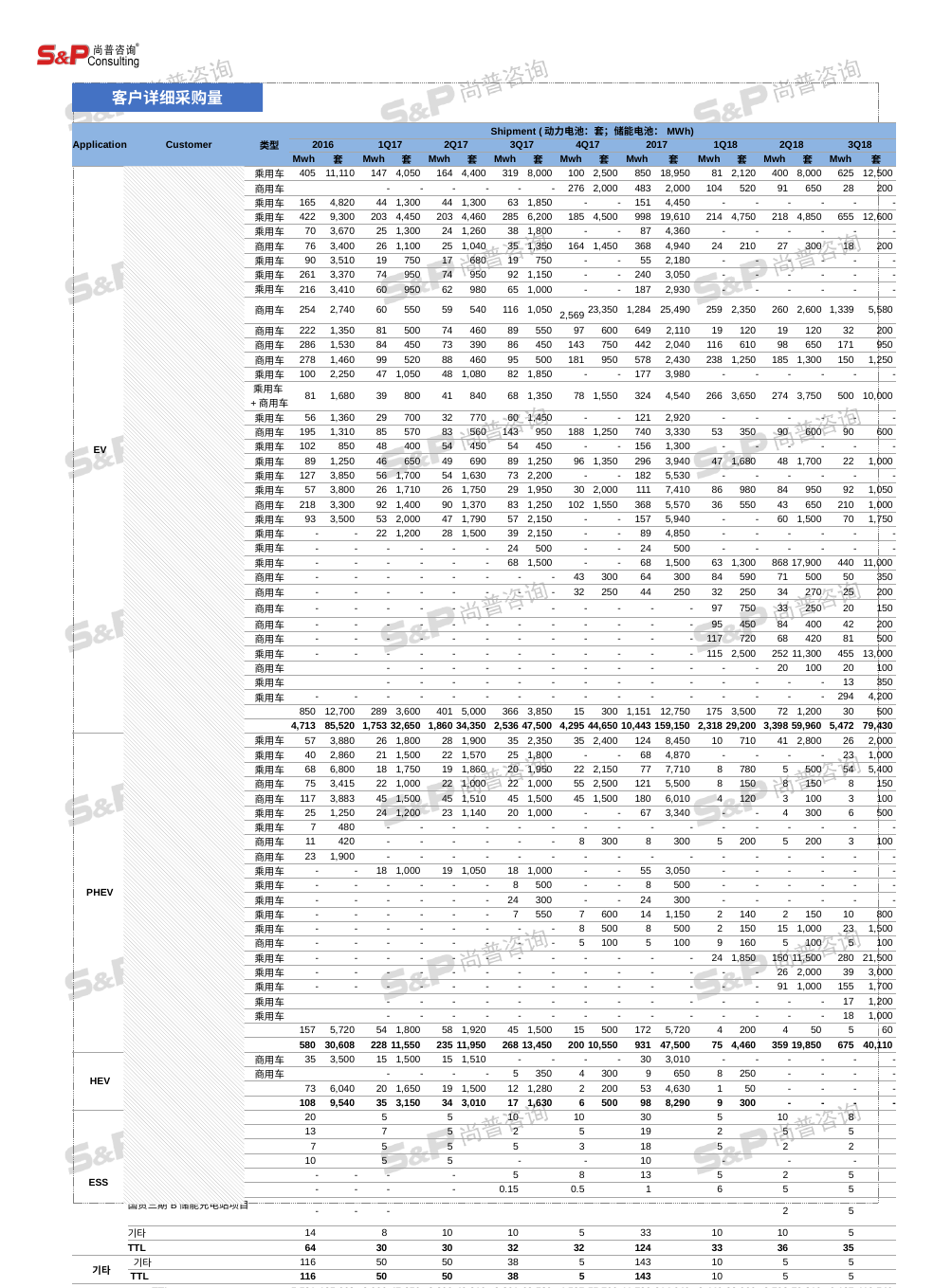

客户详细采购量
| Application | Customer | 类型 | Shipment (动力电池：套；储能电池：MWh) |  |  |  |  |  |  |  |  |  |  |  |  |  |  |  |  |  |
| --- | --- | --- | --- | --- | --- | --- | --- | --- | --- | --- | --- | --- | --- | --- | --- | --- | --- | --- | --- | --- |
|  |  |  | 2016 |  | 1Q17 |  | 2Q17 |  | 3Q17 |  | 4Q17 |  | 2017 |  | 1Q18 |  | 2Q18 |  | 3Q18 |  |
|  |  |  | Mwh | 套 | Mwh | 套 | Mwh | 套 | Mwh | 套 | Mwh | 套 | Mwh | 套 | Mwh | 套 | Mwh | 套 | Mwh | 套 |
| EV | BAIC | 乘用车 | 405 | 11,110 | 147 | 4,050 | 164 | 4,400 | 319 | 8,000 | 100 | 2,500 | 850 | 18,950 | 81 | 2,120 | 400 | 8,000 | 625 | 12,500 |
|  | FOTON | 商用车 |  |  | - | - | - | - | - | - | 276 | 2,000 | 483 | 2,000 | 104 | 520 | 91 | 650 | 28 | 200 |
|  | FAW | 乘用车 | 165 | 4,820 | 44 | 1,300 | 44 | 1,300 | 63 | 1,850 | - | - | 151 | 4,450 | - | - | - | - | - | - |
|  | Geely-EMGRAND | 乘用车 | 422 | 9,300 | 203 | 4,450 | 203 | 4,460 | 285 | 6,200 | 185 | 4,500 | 998 | 19,610 | 214 | 4,750 | 218 | 4,850 | 655 | 12,600 |
|  | JAC | 乘用车 | 70 | 3,670 | 25 | 1,300 | 24 | 1,260 | 38 | 1,800 | - | - | 87 | 4,360 | - | - | - | - | - | - |
|  | JMC | 商用车 | 76 | 3,400 | 26 | 1,100 | 25 | 1,040 | 35 | 1,350 | 164 | 1,450 | 368 | 4,940 | 24 | 210 | 27 | 300 | 18 | 200 |
|  | DPCA | 乘用车 | 90 | 3,510 | 19 | 750 | 17 | 680 | 19 | 750 | - | - | 55 | 2,180 | - | - | - | - | - | - |
|  | SOUEAST | 乘用车 | 261 | 3,370 | 74 | 950 | 74 | 950 | 92 | 1,150 | - | - | 240 | 3,050 | - | - | - | - | - | - |
|  | DF-CITROEN | 乘用车 | 216 | 3,410 | 60 | 950 | 62 | 980 | 65 | 1,000 | - | - | 187 | 2,930 | - | - | - | - | - | - |
|  | YUTONG | 商用车 | 254 | 2,740 | 60 | 550 | 59 | 540 | 116 | 1,050 | 2,569 | 23,350 | 1,284 | 25,490 | 259 | 2,350 | 260 | 2,600 | 1,339 | 5,580 |
|  | HIGER | 商用车 | 222 | 1,350 | 81 | 500 | 74 | 460 | 89 | 550 | 97 | 600 | 649 | 2,110 | 19 | 120 | 19 | 120 | 32 | 200 |
|  | Skywell | 商用车 | 286 | 1,530 | 84 | 450 | 73 | 390 | 86 | 450 | 143 | 750 | 442 | 2,040 | 116 | 610 | 98 | 650 | 171 | 950 |
|  | King Long | 商用车 | 278 | 1,460 | 99 | 520 | 88 | 460 | 95 | 500 | 181 | 950 | 578 | 2,430 | 238 | 1,250 | 185 | 1,300 | 150 | 1,250 |
|  | FAW-WOLKSWAGEN | 乘用车 | 100 | 2,250 | 47 | 1,050 | 48 | 1,080 | 82 | 1,850 | - | - | 177 | 3,980 | - | - | - | - | - | - |
|  | DFAC | 乘用车+商用车 | 81 | 1,680 | 39 | 800 | 41 | 840 | 68 | 1,350 | 78 | 1,550 | 324 | 4,540 | 266 | 3,650 | 274 | 3,750 | 500 | 10,000 |
|  | DF-RENAULT | 乘用车 | 56 | 1,360 | 29 | 700 | 32 | 770 | 60 | 1,450 | - | - | 121 | 2,920 | - | - | - | - | - | - |
|  | ZHONGTONG | 商用车 | 195 | 1,310 | 85 | 570 | 83 | 560 | 143 | 950 | 188 | 1,250 | 740 | 3,330 | 53 | 350 | 90 | 600 | 90 | 600 |
|  | SAIC-MAXUS | 乘用车 | 102 | 850 | 48 | 400 | 54 | 450 | 54 | 450 | - | - | 156 | 1,300 | - | - | - | - | - | - |
|  | Great Wall | 乘用车 | 89 | 1,250 | 46 | 650 | 49 | 690 | 89 | 1,250 | 96 | 1,350 | 296 | 3,940 | 47 | 1,680 | 48 | 1,700 | 22 | 1,000 |
|  | Brilliance BMW | 乘用车 | 127 | 3,850 | 56 | 1,700 | 54 | 1,630 | 73 | 2,200 | - | - | 182 | 5,530 | - | - | - | - | - | - |
|  | SGMW | 乘用车 | 57 | 3,800 | 26 | 1,710 | 26 | 1,750 | 29 | 1,950 | 30 | 2,000 | 111 | 7,410 | 86 | 980 | 84 | 950 | 92 | 1,050 |
|  | CRRC | 商用车 | 218 | 3,300 | 92 | 1,400 | 90 | 1,370 | 83 | 1,250 | 102 | 1,550 | 368 | 5,570 | 36 | 550 | 43 | 650 | 210 | 1,000 |
|  | CHANGAN | 乘用车 | 93 | 3,500 | 53 | 2,000 | 47 | 1,790 | 57 | 2,150 | - | - | 157 | 5,940 | - | - | 60 | 1,500 | 70 | 1,750 |
|  | svw-volkswagen | 乘用车 | - | - | 22 | 1,200 | 28 | 1,500 | 39 | 2,150 | - | - | 89 | 4,850 | - | - | - | - | - | - |
|  | GAC | 乘用车 | - | - | - | - | - | - | 24 | 500 | - | - | 24 | 500 | - | - | - | - | - | - |
|  | ROEWE | 乘用车 | - | - | - | - | - | - | 68 | 1,500 | - | - | 68 | 1,500 | 63 | 1,300 | 868 | 17,900 | 440 | 11,000 |
|  | Yangzhou Yaxing | 商用车 | - | - | - | - | - | - | - | - | 43 | 300 | 64 | 300 | 84 | 590 | 71 | 500 | 50 | 350 |
|  | Sunlong | 商用车 | - | - | - | - | - | - | - | - | 32 | 250 | 44 | 250 | 32 | 250 | 34 | 270 | 25 | 200 |
|  | ANKAI | 商用车 | - | - | - | - | - | - | - | - | - | - | - | - | 97 | 750 | 33 | 250 | 20 | 150 |
|  | SUNWIN | 商用车 | - | - | - | - | - | - | - | - | - | - | - | - | 95 | 450 | 84 | 400 | 42 | 200 |
|  | cddayun | 商用车 | - | - | - | - | - | - | - | - | - | - | - | - | 117 | 720 | 68 | 420 | 81 | 500 |
|  | Chery | 乘用车 | - | - | - | - | - | - | - | - | - | - | - | - | 115 | 2,500 | 252 | 11,300 | 455 | 13,000 |
|  | changjiangev | 商用车 |  |  | - | - | - | - | - | - | - | - | - | - | - | - | 20 | 100 | 20 | 100 |
|  | Nissan | 乘用车 |  |  | - | - | - | - | - | - | - | - | - | - | - | - | - | - | 13 | 350 |
|  | NIO | 乘用车 | - | - | - | - | - | - | - | - | - | - | - | - | - | - | - | - | 294 | 4,200 |
|  | 기타 |  | 850 | 12,700 | 289 | 3,600 | 401 | 5,000 | 366 | 3,850 | 15 | 300 | 1,151 | 12,750 | 175 | 3,500 | 72 | 1,200 | 30 | 500 |
|  | TTL |  | 4,713 | 85,520 | 1,753 | 32,650 | 1,860 | 34,350 | 2,536 | 47,500 | 4,295 | 44,650 | 10,443 | 159,150 | 2,318 | 29,200 | 3,398 | 59,960 | 5,472 | 79,430 |
| PHEV | Brilliance BMW | 乘用车 | 57 | 3,880 | 26 | 1,800 | 28 | 1,900 | 35 | 2,350 | 35 | 2,400 | 124 | 8,450 | 10 | 710 | 41 | 2,800 | 26 | 2,000 |
|  | volkswagen | 乘用车 | 40 | 2,860 | 21 | 1,500 | 22 | 1,570 | 25 | 1,800 | - | - | 68 | 4,870 | - | - | - | - | 23 | 1,000 |
|  | GEELY | 乘用车 | 68 | 6,800 | 18 | 1,750 | 19 | 1,860 | 20 | 1,950 | 22 | 2,150 | 77 | 7,710 | 8 | 780 | 5 | 500 | 54 | 5,400 |
|  | YUTONG | 商用车 | 75 | 3,415 | 22 | 1,000 | 22 | 1,000 | 22 | 1,000 | 55 | 2,500 | 121 | 5,500 | 8 | 150 | 8 | 150 | 8 | 150 |
|  | CRRC | 商用车 | 117 | 3,883 | 45 | 1,500 | 45 | 1,510 | 45 | 1,500 | 45 | 1,500 | 180 | 6,010 | 4 | 120 | 3 | 100 | 3 | 100 |
|  | CHANGAN | 乘用车 | 25 | 1,250 | 24 | 1,200 | 23 | 1,140 | 20 | 1,000 | - | - | 67 | 3,340 | - | - | 4 | 300 | 6 | 500 |
|  | DONGYU | 乘用车 | 7 | 480 | - | - | - | - | - | - | - | - | - | - | - | - | - | - | - | - |
|  | King Lon | 商用车 | 11 | 420 | - | - | - | - | - | - | 8 | 300 | 8 | 300 | 5 | 200 | 5 | 200 | 3 | 100 |
|  | HIGER | 商用车 | 23 | 1,900 | - | - | - | - | - | - | - | - | - | - | - | - | - | - | - | - |
|  | SAIC-GM | 乘用车 | - | - | 18 | 1,000 | 19 | 1,050 | 18 | 1,000 | - | - | 55 | 3,050 | - | - | - | - | - | - |
|  | BAIC | 乘用车 | - | - | - | - | - | - | 8 | 500 | - | - | 8 | 500 | - | - | - | - | - | - |
|  | DF-CITROEN | 乘用车 | - | - | - | - | - | - | 24 | 300 | - | - | 24 | 300 | - | - | - | - | - | - |
|  | MTSUBISHI | 乘用车 | - | - | - | - | - | - | 7 | 550 | 7 | 600 | 14 | 1,150 | 2 | 140 | 2 | 150 | 10 | 800 |
|  | Great Wall | 乘用车 | - | - | - | - | - | - | - | - | 8 | 500 | 8 | 500 | 2 | 150 | 15 | 1,000 | 23 | 1,500 |
|  | Sunlong | 商用车 | - | - | - | - | - | - | - | - | 5 | 100 | 5 | 100 | 9 | 160 | 5 | 100 | 5 | 100 |
|  | ROEWE | 乘用车 | - | - | - | - | - | - | - | - | - | - | - | - | 24 | 1,850 | 150 | 11,500 | 280 | 21,500 |
|  | Trump | 乘用车 | - | - | - | - | - | - | - | - | - | - | - | - | - | - | 26 | 2,000 | 39 | 3,000 |
|  | MG | 乘用车 | - | - | - | - | - | - | - | - | - | - | - | - | - | - | 91 | 1,000 | 155 | 1,700 |
|  | 奥迪A6L e-tron | 乘用车 |  |  | - | - | - | - | - | - | - | - | - | - | - | - | - | - | 17 | 1,200 |
|  | 通用 velite | 乘用车 |  |  | - | - | - | - | - | - | - | - | - | - | - | - | - | - | 18 | 1,000 |
|  | 기타 |  | 157 | 5,720 | 54 | 1,800 | 58 | 1,920 | 45 | 1,500 | 15 | 500 | 172 | 5,720 | 4 | 200 | 4 | 50 | 5 | 60 |
|  | TTL |  | 580 | 30,608 | 228 | 11,550 | 235 | 11,950 | 268 | 13,450 | 200 | 10,550 | 931 | 47,500 | 75 | 4,460 | 359 | 19,850 | 675 | 40,110 |
| HEV | SGMW | 商用车 | 35 | 3,500 | 15 | 1,500 | 15 | 1,510 | - | - | - | - | 30 | 3,010 | - | - | - | - | - | - |
|  | YUTONG | 商用车 |  |  | - | - | - | - | 5 | 350 | 4 | 300 | 9 | 650 | 8 | 250 | - | - | - | - |
|  | 기타 |  | 73 | 6,040 | 20 | 1,650 | 19 | 1,500 | 12 | 1,280 | 2 | 200 | 53 | 4,630 | 1 | 50 | - | - | - | - |
|  | TTL |  | 108 | 9,540 | 35 | 3,150 | 34 | 3,010 | 17 | 1,630 | 6 | 500 | 98 | 8,290 | 9 | 300 | - | - | - | - |
| ESS | State Grid |  | 20 |  | 5 |  | 5 |  | 10 |  | 10 |  | 30 |  | 5 |  | 10 |  | 8 |  |
|  | 格尔木光伏储能并网发电 |  | 13 |  | 7 |  | 5 |  | 2 |  | 5 |  | 19 |  | 2 |  | 5 |  | 5 |  |
|  | 青海德令哈光储电站 |  | 7 |  | 5 |  | 5 |  | 5 |  | 3 |  | 18 |  | 5 |  | 2 |  | 2 |  |
|  | 协鑫新能源2MW/4MWh |  | 10 |  | 5 |  | 5 |  | - |  | - |  | 10 |  | - |  | - |  | - |  |
|  | 储能G100项目 |  | - | - | - |  | - |  | 5 |  | 8 |  | 13 |  | 5 |  | 2 |  | 5 |  |
|  | 微电网项目 |  | - | - | - |  | - |  | 0.15 |  | 0.5 |  | 1 |  | 6 |  | 5 |  | 5 |  |
|  | 国贸三期B储能充电站项目 |  | - | - | - |  |  |  |  |  |  |  |  |  |  |  | 2 |  | 5 |  |
|  | 기타 |  | 14 |  | 8 |  | 10 |  | 10 |  | 5 |  | 33 |  | 10 |  | 10 |  | 5 |  |
|  | TTL |  | 64 |  | 30 |  | 30 |  | 32 |  | 32 |  | 124 |  | 33 |  | 36 |  | 35 |  |
| 기타 | 기타 |  | 116 |  | 50 |  | 50 |  | 38 |  | 5 |  | 143 |  | 10 |  | 5 |  | 5 |  |
|  | TTL |  | 116 |  | 50 |  | 50 |  | 38 |  | 5 |  | 143 |  | 10 |  | 5 |  | 5 |  |
| TTL |  |  | 5,581 | 125,668 | 2,096 | 47,350 | 2,209 | 49,310 | 2,891 | 62,580 | 4,537 | 55,700 | 11,736 | 214,940 | 2,446 | 33,960 | 3,798 | 79,810 | 6,187 | 119,540 |